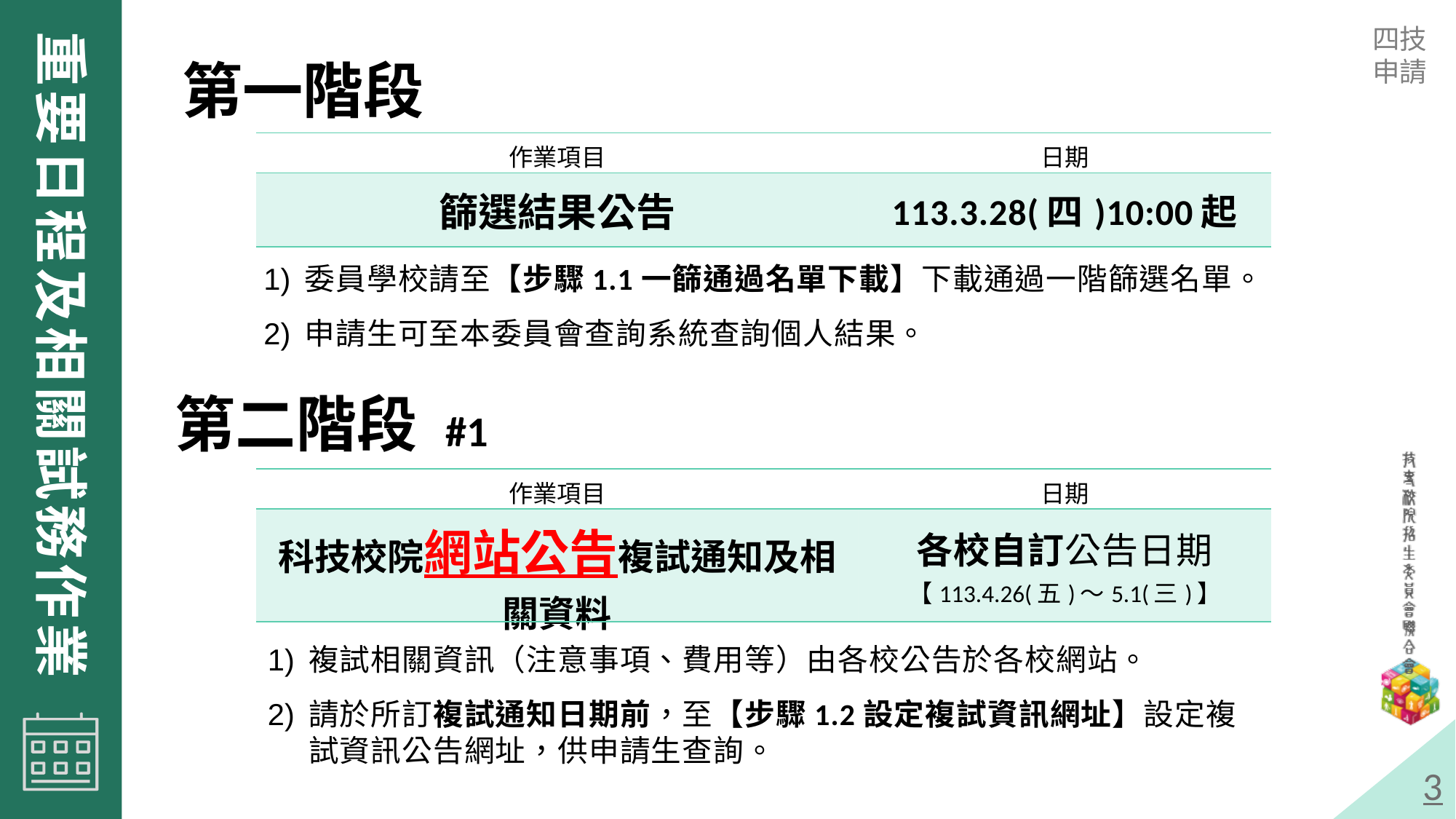

第一階段
| 作業項目 | 日期 |
| --- | --- |
| 篩選結果公告 | 113.3.28(四)10:00起 |
委員學校請至【步驟1.1一篩通過名單下載】下載通過一階篩選名單。
申請生可至本委員會查詢系統查詢個人結果。
第二階段 #1
| 作業項目 | 日期 |
| --- | --- |
| 科技校院網站公告複試通知及相關資料 | 各校自訂公告日期 【113.4.26(五)～5.1(三)】 |
複試相關資訊（注意事項、費用等）由各校公告於各校網站。
請於所訂複試通知日期前，至【步驟1.2設定複試資訊網址】設定複試資訊公告網址，供申請生查詢。
3